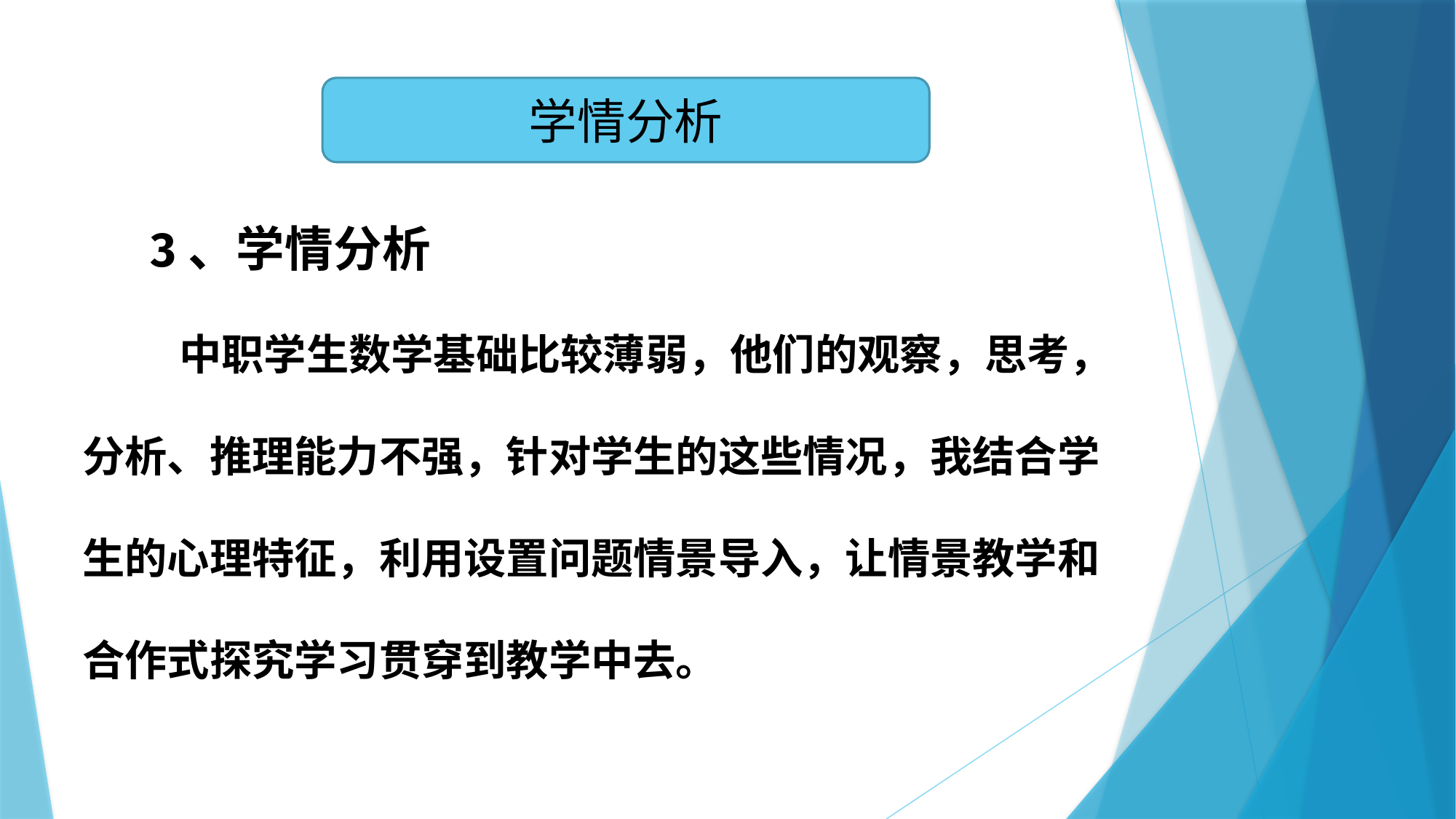

学情分析
      3、学情分析
         中职学生数学基础比较薄弱，他们的观察，思考，分析、推理能力不强，针对学生的这些情况，我结合学生的心理特征，利用设置问题情景导入，让情景教学和合作式探究学习贯穿到教学中去。